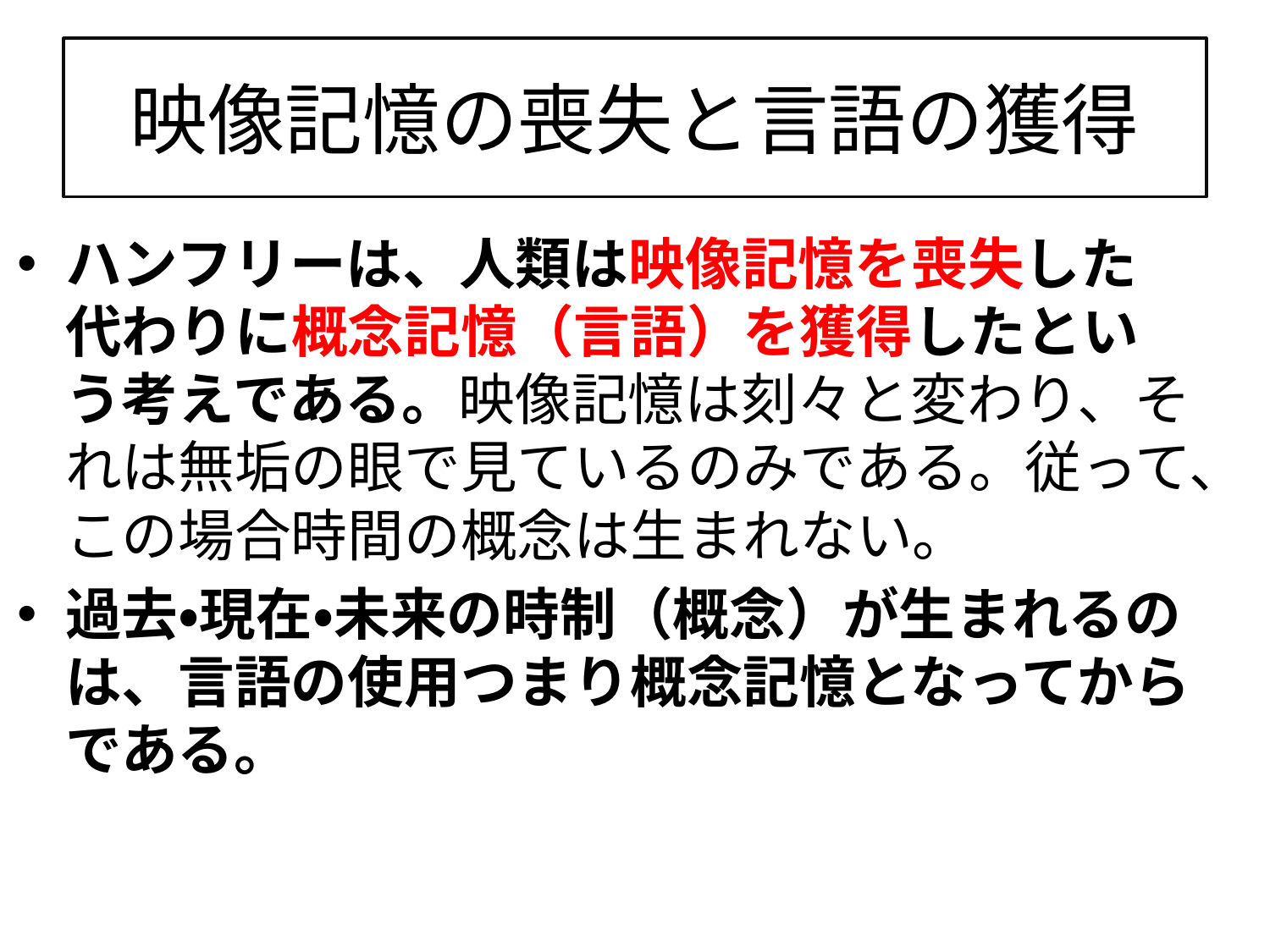

# 映像記憶の喪失と言語の獲得
ハンフリーは、人類は映像記憶を喪失した代わりに概念記憶（言語）を獲得したという考えである。映像記憶は刻々と変わり、それは無垢の眼で見ているのみである。従って、この場合時間の概念は生まれない。
過去・現在・未来の時制（概念）が生まれるのは、言語の使用つまり概念記憶となってからである。